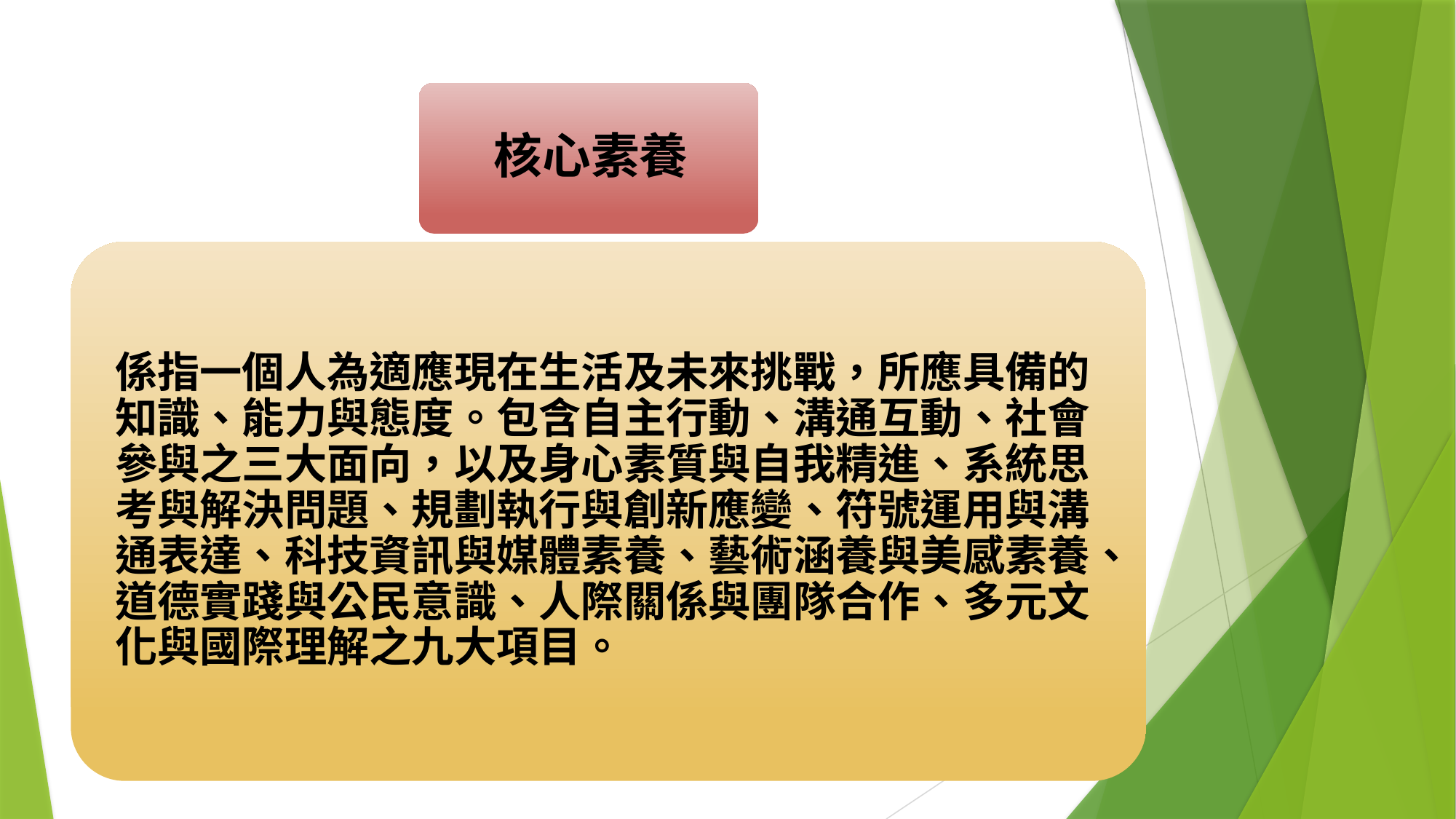

係指一個人為適應現在生活及未來挑戰，所應具備的知識、能力與態度。包含自主行動、溝通互動、社會參與之三大面向，以及身心素質與自我精進、系統思考與解決問題、規劃執行與創新應變、符號運用與溝通表達、科技資訊與媒體素養、藝術涵養與美感素養、道德實踐與公民意識、人際關係與團隊合作、多元文化與國際理解之九大項目。
核心素養